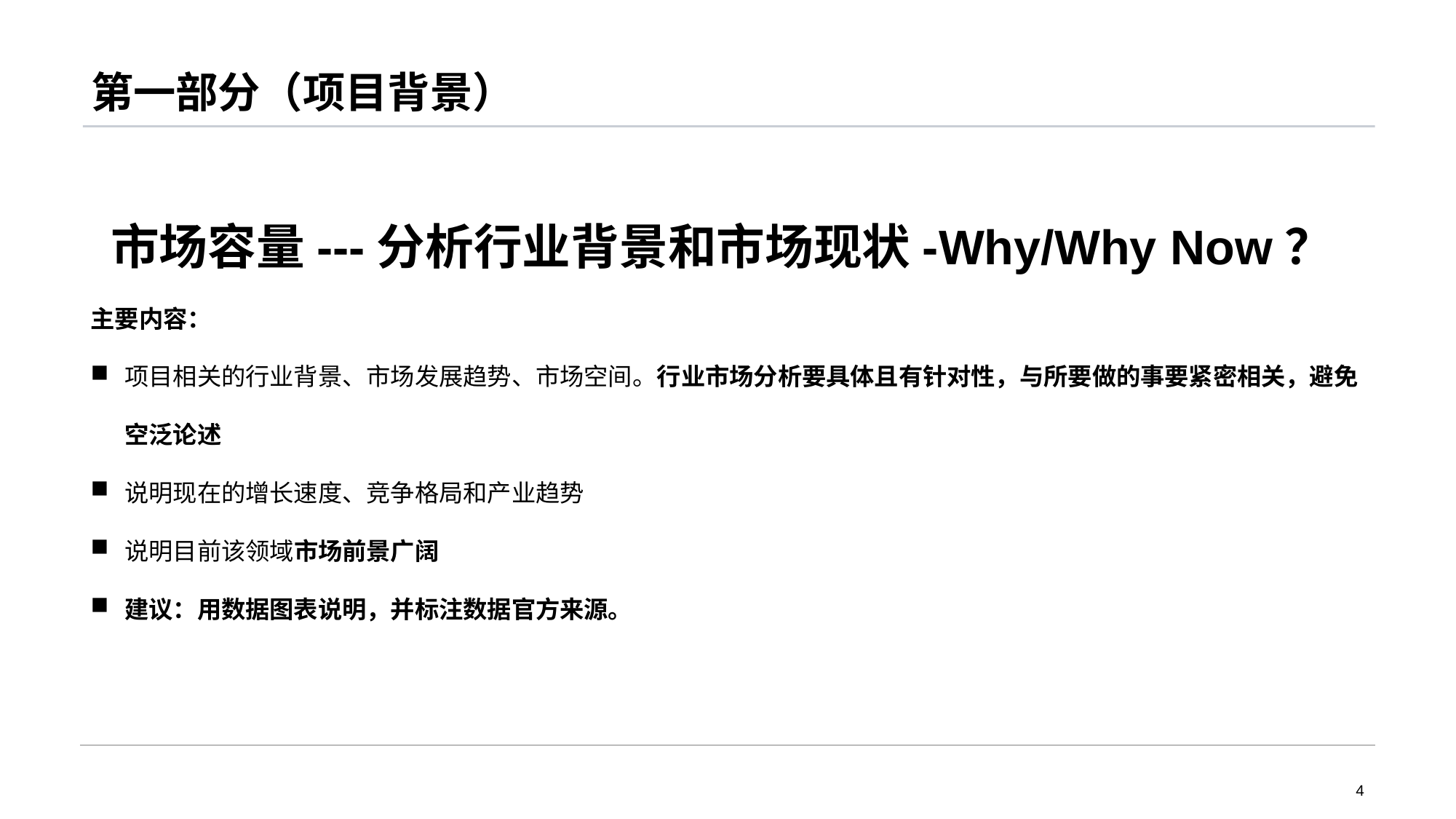

# 第一部分（项目背景）
市场容量---分析行业背景和市场现状-Why/Why Now？
主要内容：
项目相关的行业背景、市场发展趋势、市场空间。行业市场分析要具体且有针对性，与所要做的事要紧密相关，避免空泛论述
说明现在的增长速度、竞争格局和产业趋势
说明目前该领域市场前景广阔
建议：用数据图表说明，并标注数据官方来源。
4